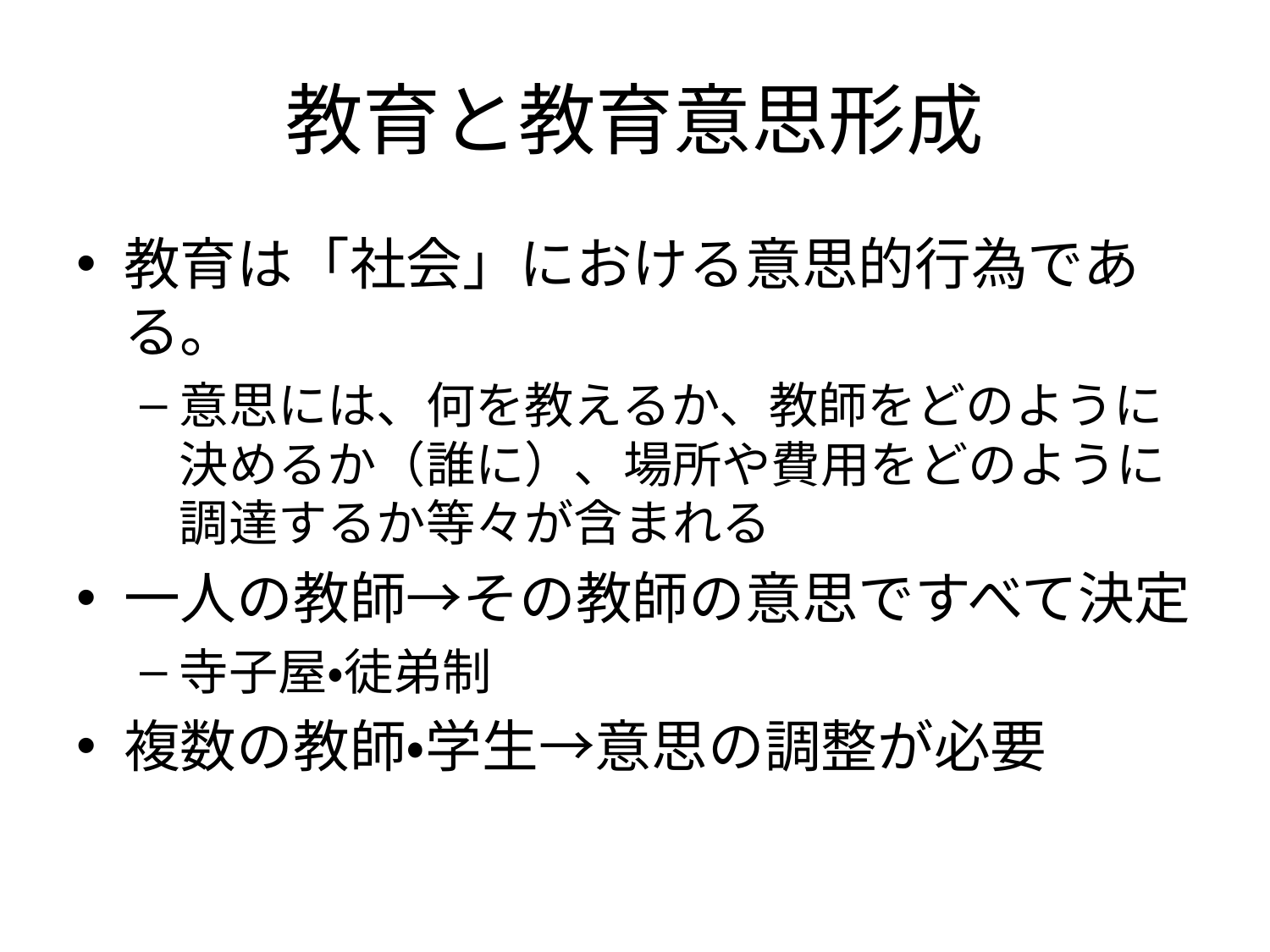

# 教育と教育意思形成
教育は「社会」における意思的行為である。
意思には、何を教えるか、教師をどのように決めるか（誰に）、場所や費用をどのように調達するか等々が含まれる
一人の教師→その教師の意思ですべて決定
寺子屋・徒弟制
複数の教師・学生→意思の調整が必要